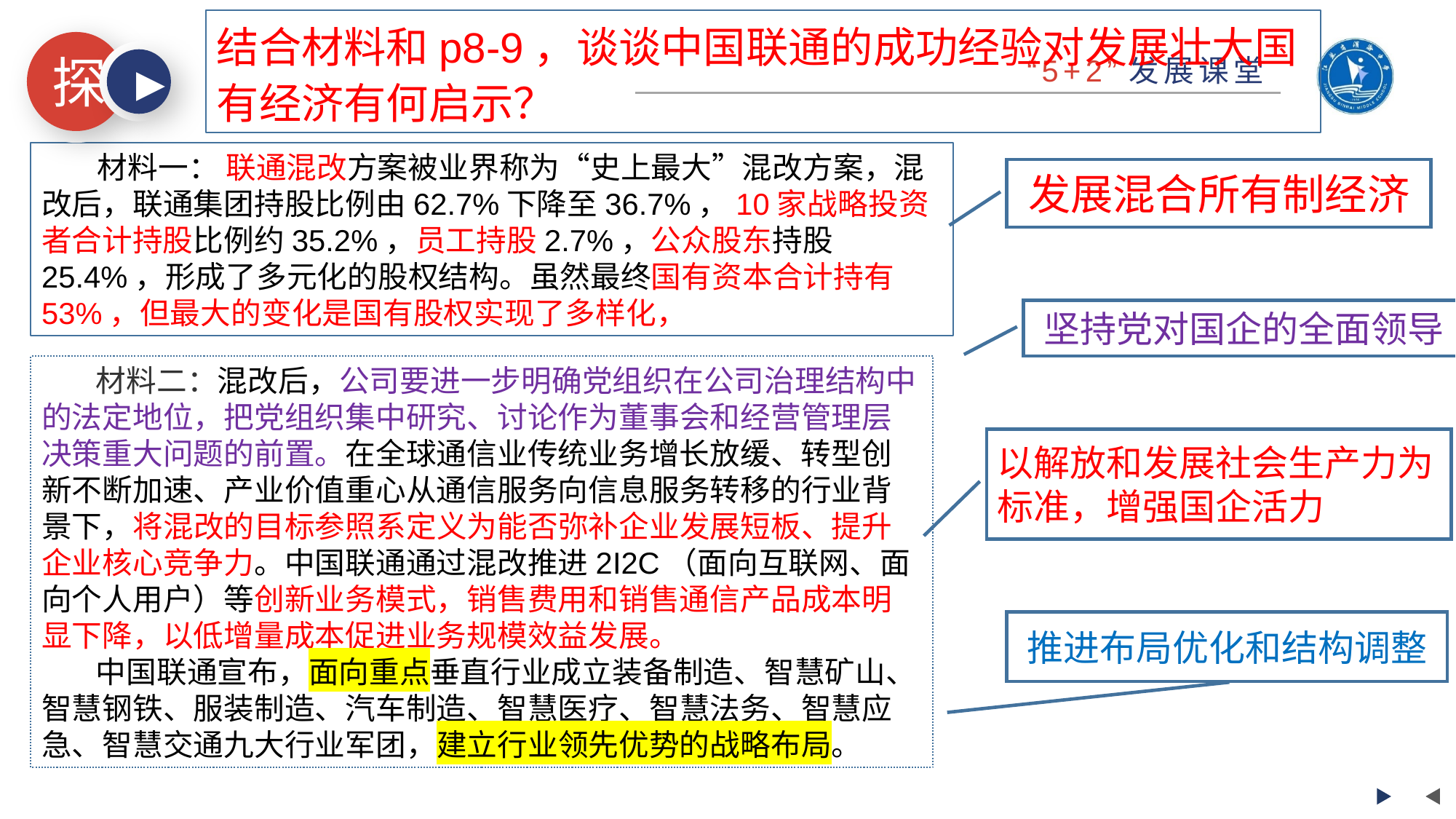

结合材料和p8-9，谈谈中国联通的成功经验对发展壮大国有经济有何启示？

探

►
        材料一： 联通混改方案被业界称为“史上最大”混改方案，混改后，联通集团持股比例由62.7%下降至36.7%，10家战略投资者合计持股比例约35.2%，员工持股2.7%，公众股东持股25.4%，形成了多元化的股权结构。虽然最终国有资本合计持有53%，但最大的变化是国有股权实现了多样化，
发展混合所有制经济
坚持党对国企的全面领导
       材料二：混改后，公司要进一步明确党组织在公司治理结构中的法定地位，把党组织集中研究、讨论作为董事会和经营管理层决策重大问题的前置。在全球通信业传统业务增长放缓、转型创新不断加速、产业价值重心从通信服务向信息服务转移的行业背景下，将混改的目标参照系定义为能否弥补企业发展短板、提升企业核心竞争力。中国联通通过混改推进2I2C（面向互联网、面向个人用户）等创新业务模式，销售费用和销售通信产品成本明显下降，以低增量成本促进业务规模效益发展。
       中国联通宣布，面向重点垂直行业成立装备制造、智慧矿山、智慧钢铁、服装制造、汽车制造、智慧医疗、智慧法务、智慧应急、智慧交通九大行业军团，建立行业领先优势的战略布局。
以解放和发展社会生产力为标准，增强国企活力
推进布局优化和结构调整